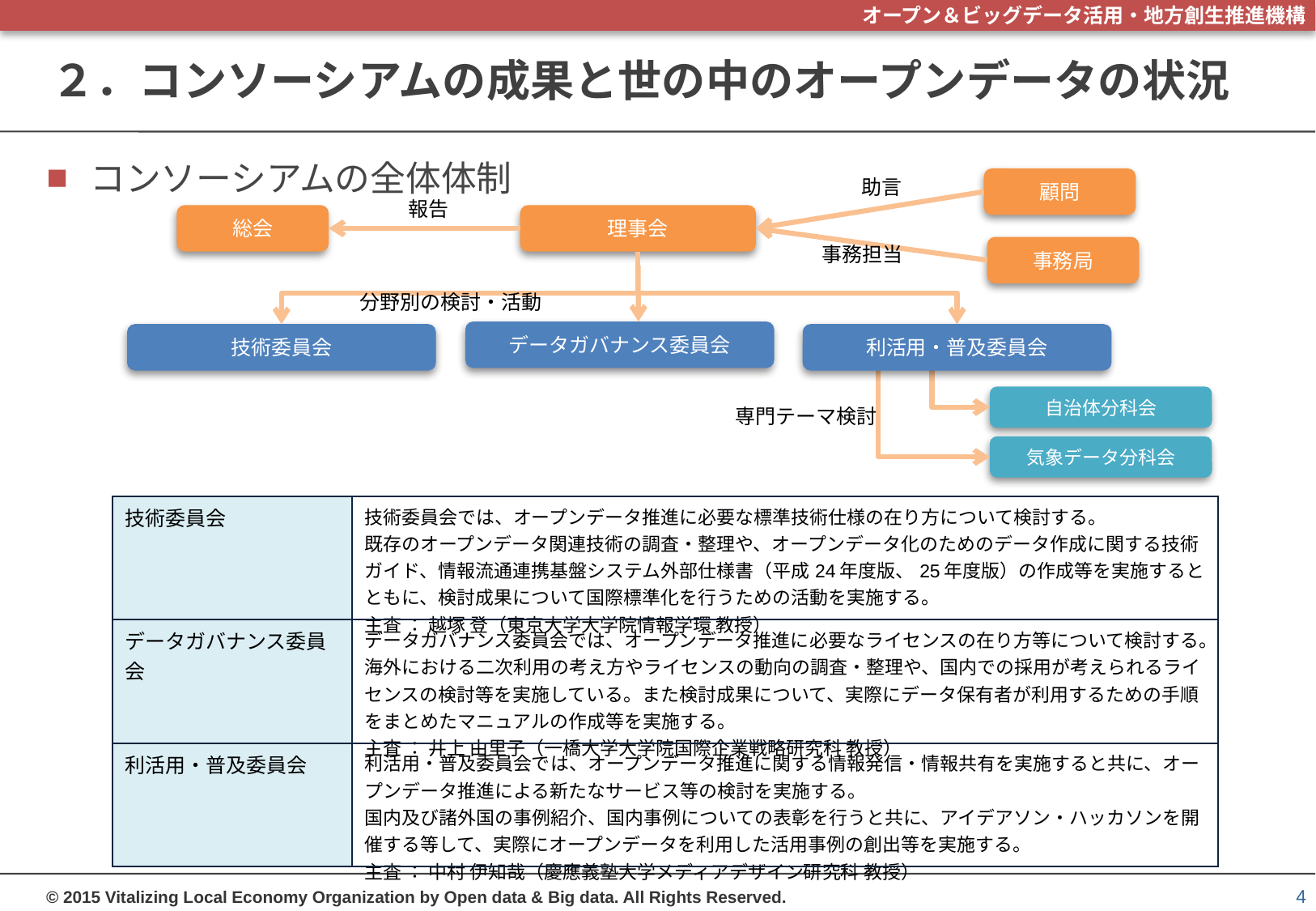

# ２．コンソーシアムの成果と世の中のオープンデータの状況
コンソーシアムの全体体制
助言
顧問
報告
総会
理事会
事務担当
事務局
分野別の検討・活動
データガバナンス委員会
技術委員会
利活用・普及委員会
自治体分科会
専門テーマ検討
気象データ分科会
| 技術委員会 | 技術委員会では、オープンデータ推進に必要な標準技術仕様の在り方について検討する。 既存のオープンデータ関連技術の調査・整理や、オープンデータ化のためのデータ作成に関する技術ガイド、情報流通連携基盤システム外部仕様書（平成24年度版、25年度版）の作成等を実施するとともに、検討成果について国際標準化を行うための活動を実施する。 主査 ： 越塚 登（東京大学大学院情報学環 教授） |
| --- | --- |
| データガバナンス委員会 | データガバナンス委員会では、オープンデータ推進に必要なライセンスの在り方等について検討する。 海外における二次利用の考え方やライセンスの動向の調査・整理や、国内での採用が考えられるライセンスの検討等を実施している。また検討成果について、実際にデータ保有者が利用するための手順をまとめたマニュアルの作成等を実施する。 主査 ： 井上 由里子（一橋大学大学院国際企業戦略研究科 教授） |
| 利活用・普及委員会 | 利活用・普及委員会では、オープンデータ推進に関する情報発信・情報共有を実施すると共に、オープンデータ推進による新たなサービス等の検討を実施する。 国内及び諸外国の事例紹介、国内事例についての表彰を行うと共に、アイデアソン・ハッカソンを開催する等して、実際にオープンデータを利用した活用事例の創出等を実施する。 主査 ： 中村 伊知哉（慶應義塾大学メディアデザイン研究科 教授） |
4